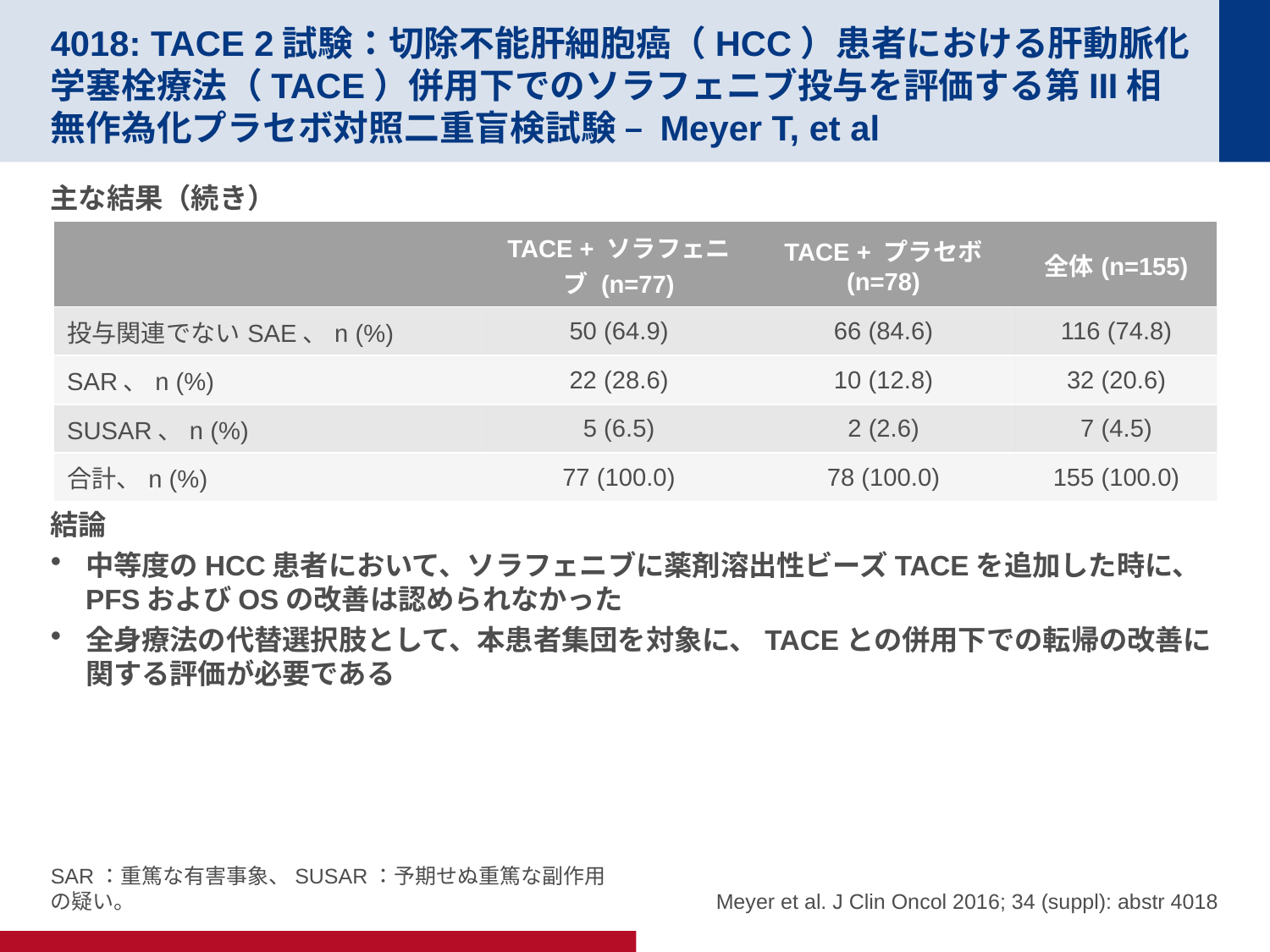

# 4018: TACE 2試験：切除不能肝細胞癌（HCC）患者における肝動脈化学塞栓療法（TACE）併用下でのソラフェニブ投与を評価する第III相無作為化プラセボ対照二重盲検試験 – Meyer T, et al
主な結果（続き）

結論
中等度のHCC患者において、ソラフェニブに薬剤溶出性ビーズTACEを追加した時に、PFSおよびOSの改善は認められなかった
全身療法の代替選択肢として、本患者集団を対象に、TACEとの併用下での転帰の改善に関する評価が必要である

|  | TACE + ソラフェニブ (n=77) | TACE + プラセボ (n=78) | 全体(n=155) |
| --- | --- | --- | --- |
| 投与関連でないSAE、n (%) | 50 (64.9) | 66 (84.6) | 116 (74.8) |
| SAR、n (%) | 22 (28.6) | 10 (12.8) | 32 (20.6) |
| SUSAR、n (%) | 5 (6.5) | 2 (2.6) | 7 (4.5) |
| 合計、n (%) | 77 (100.0) | 78 (100.0) | 155 (100.0) |
 Meyer et al. J Clin Oncol 2016; 34 (suppl): abstr 4018
SAR：重篤な有害事象、SUSAR：予期せぬ重篤な副作用の疑い。